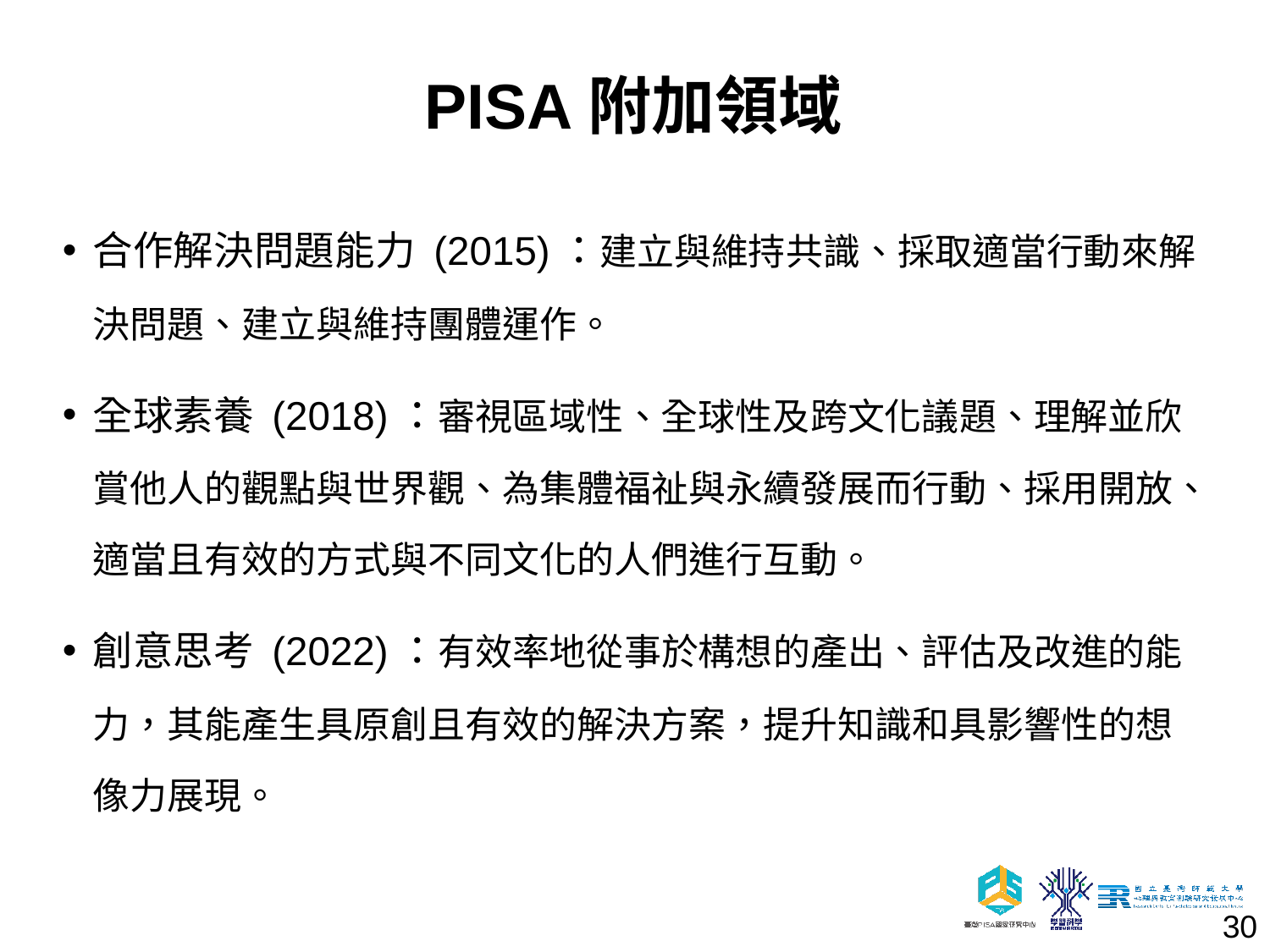

# PISA附加領域
合作解決問題能力 (2015)：建立與維持共識、採取適當行動來解決問題、建立與維持團體運作。
全球素養 (2018)：審視區域性、全球性及跨文化議題、理解並欣賞他人的觀點與世界觀、為集體福祉與永續發展而行動、採用開放、適當且有效的方式與不同文化的人們進行互動。
創意思考 (2022)：有效率地從事於構想的產出、評估及改進的能力，其能產生具原創且有效的解決方案，提升知識和具影響性的想像力展現。
30